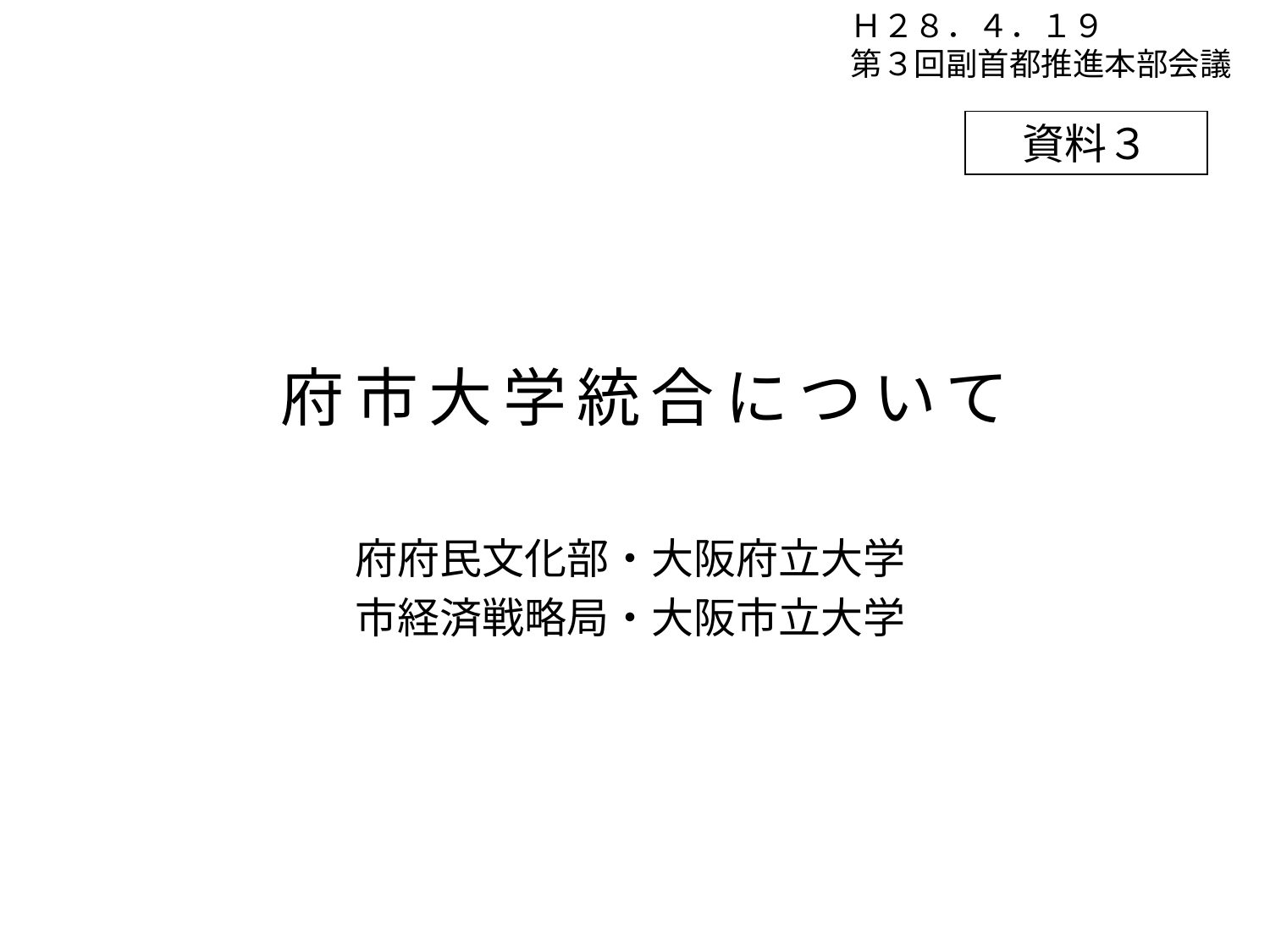

Ｈ２８．４．１９
第３回副首都推進本部会議
資料３
# 府市大学統合について
府府民文化部・大阪府立大学
市経済戦略局・大阪市立大学